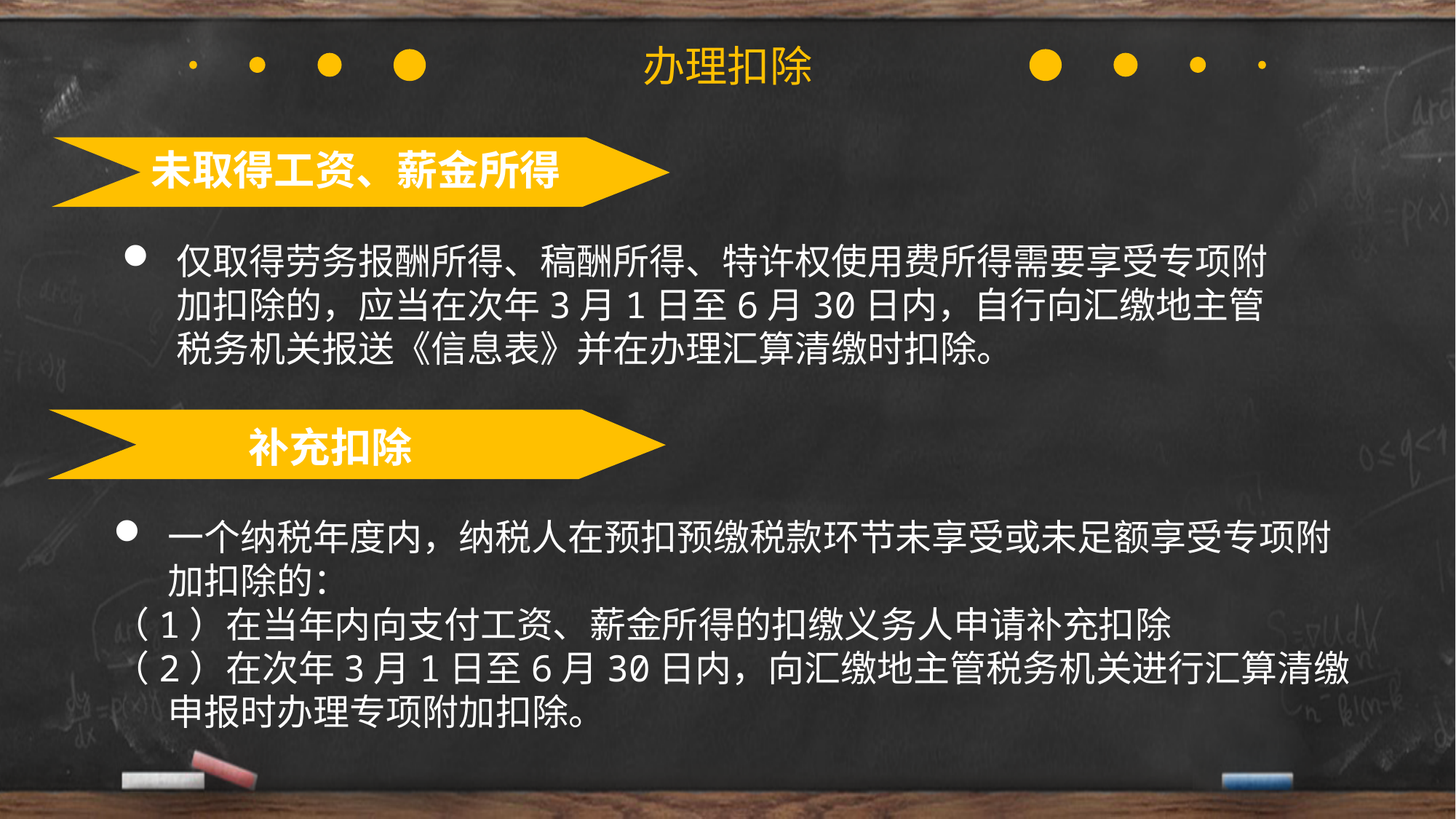

办理扣除

未取得工资、薪金所得
仅取得劳务报酬所得、稿酬所得、特许权使用费所得需要享受专项附加扣除的，应当在次年3月1日至6月30日内，自行向汇缴地主管税务机关报送《信息表》并在办理汇算清缴时扣除。

补充扣除
一个纳税年度内，纳税人在预扣预缴税款环节未享受或未足额享受专项附加扣除的：
（1）在当年内向支付工资、薪金所得的扣缴义务人申请补充扣除
（2）在次年3月1日至6月30日内，向汇缴地主管税务机关进行汇算清缴申报时办理专项附加扣除。